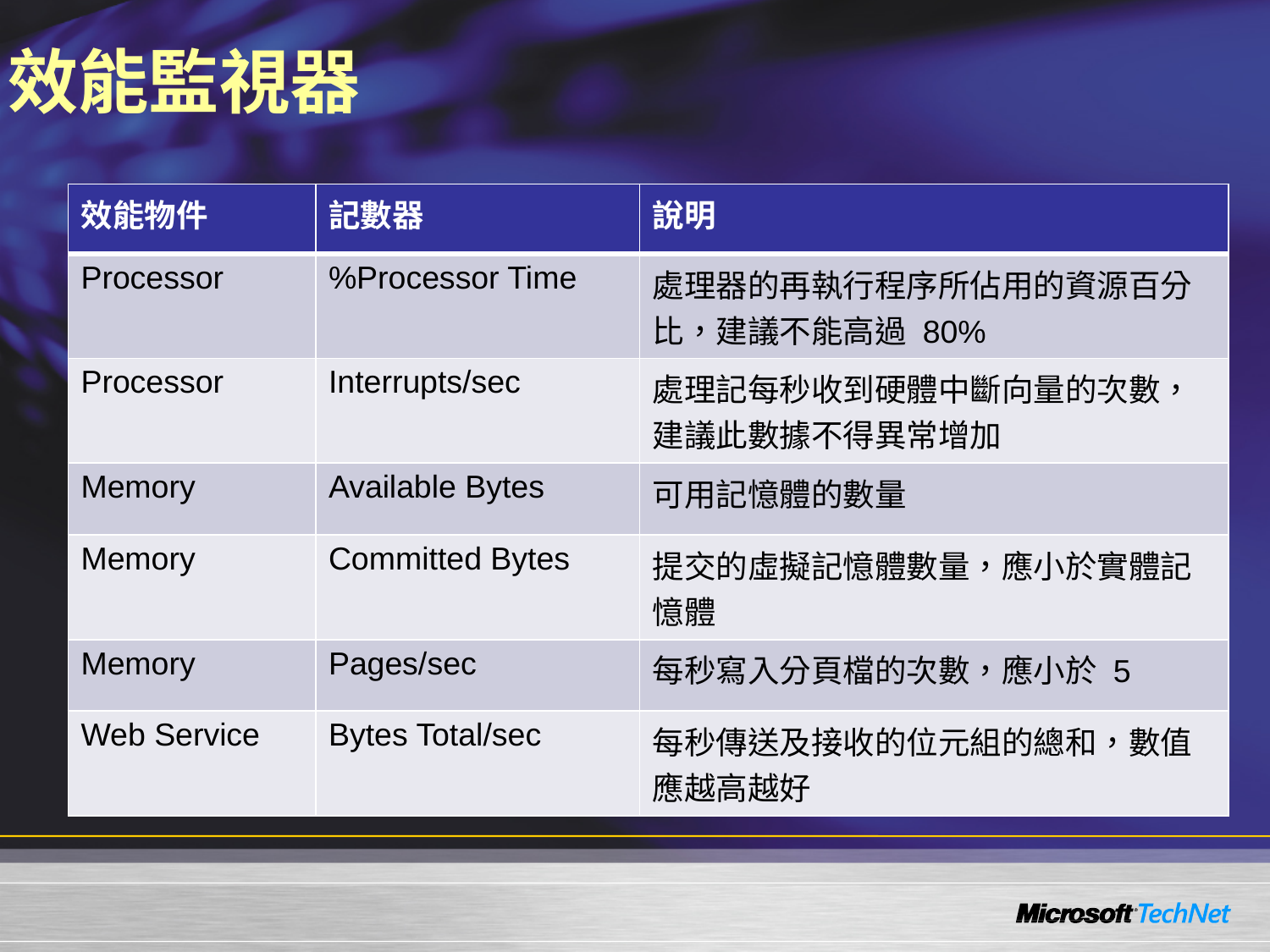

# 效能監視器
| 效能物件 | 記數器 | 說明 |
| --- | --- | --- |
| Processor | %Processor Time | 處理器的再執行程序所佔用的資源百分比，建議不能高過 80% |
| Processor | Interrupts/sec | 處理記每秒收到硬體中斷向量的次數，建議此數據不得異常增加 |
| Memory | Available Bytes | 可用記憶體的數量 |
| Memory | Committed Bytes | 提交的虛擬記憶體數量，應小於實體記憶體 |
| Memory | Pages/sec | 每秒寫入分頁檔的次數，應小於 5 |
| Web Service | Bytes Total/sec | 每秒傳送及接收的位元組的總和，數值應越高越好 |